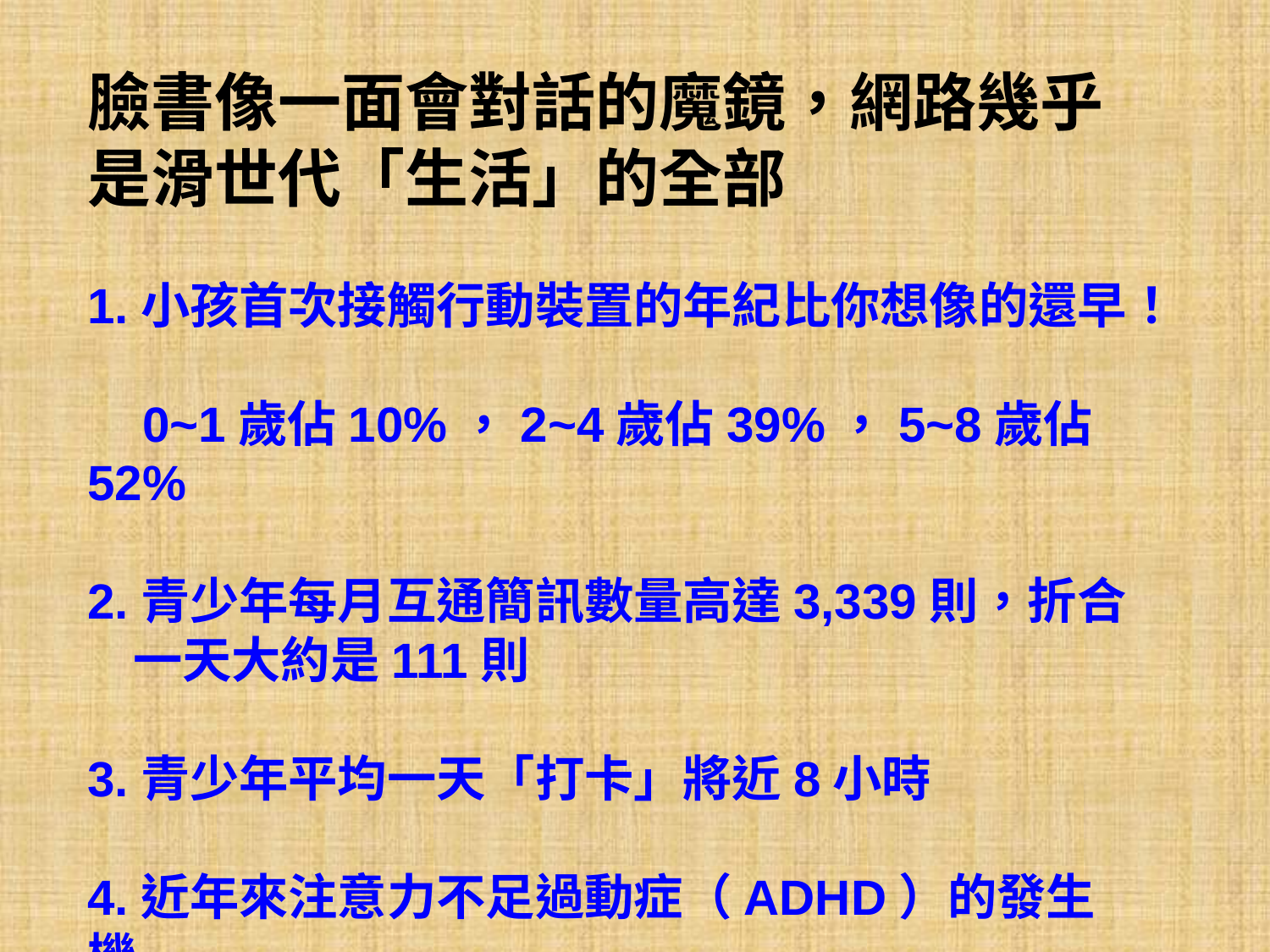

臉書像一面會對話的魔鏡，網路幾乎是滑世代「生活」的全部

1.小孩首次接觸行動裝置的年紀比你想像的還早！
    0~1歲佔10%，2~4歲佔39%，5~8歲佔52%

2.青少年每月互通簡訊數量高達3,339則，折合
   一天大約是111則

3.青少年平均一天「打卡」將近8小時

4.近年來注意力不足過動症（ADHD）的發生機
    率，是過去二、三十年的10倍